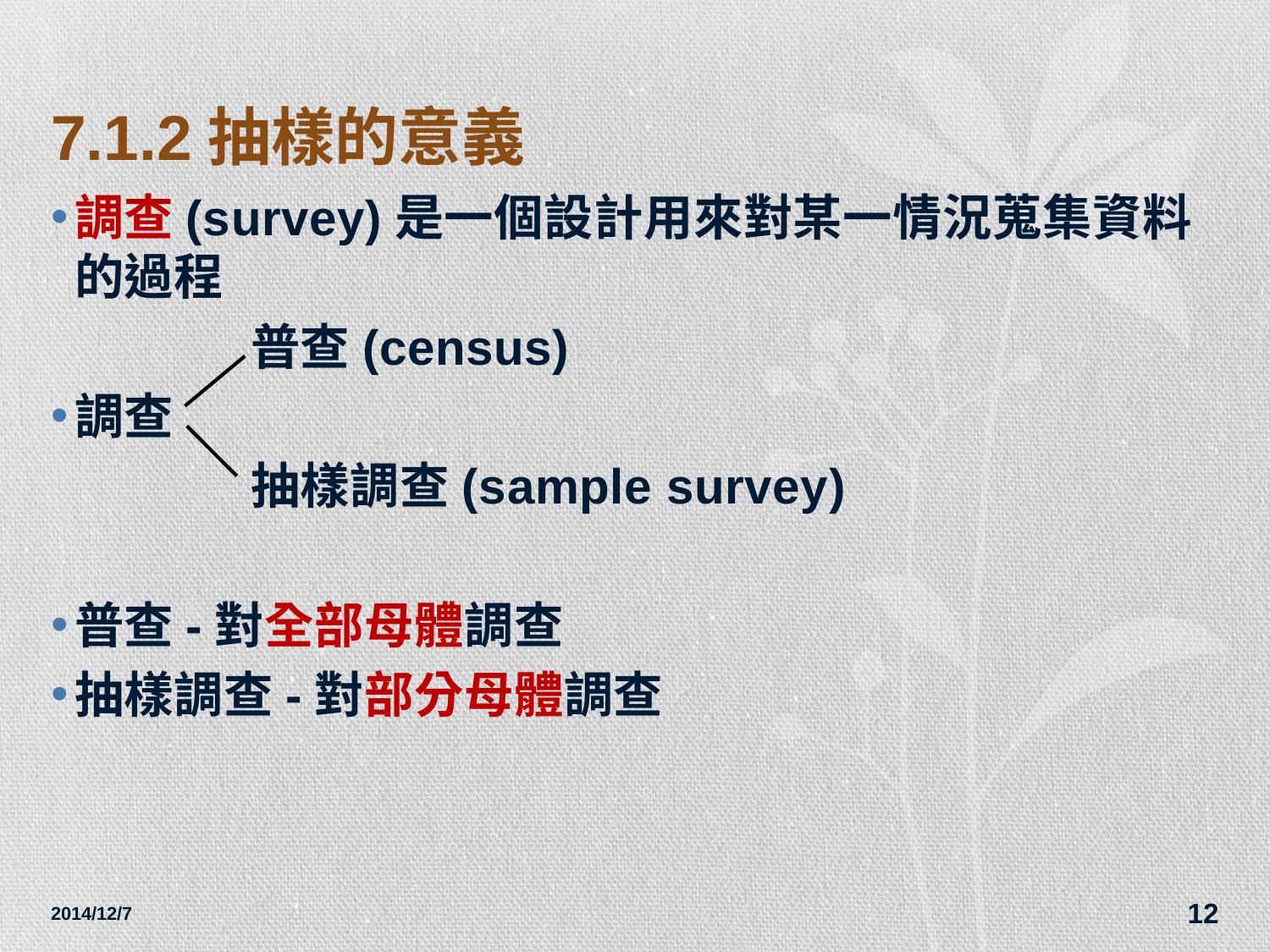

# 7.1.2抽樣的意義
調查(survey)是一個設計用來對某一情況蒐集資料的過程
                普查(census)
調查
                抽樣調查(sample survey)

普查-對全部母體調查
抽樣調查-對部分母體調查
2014/12/7
12